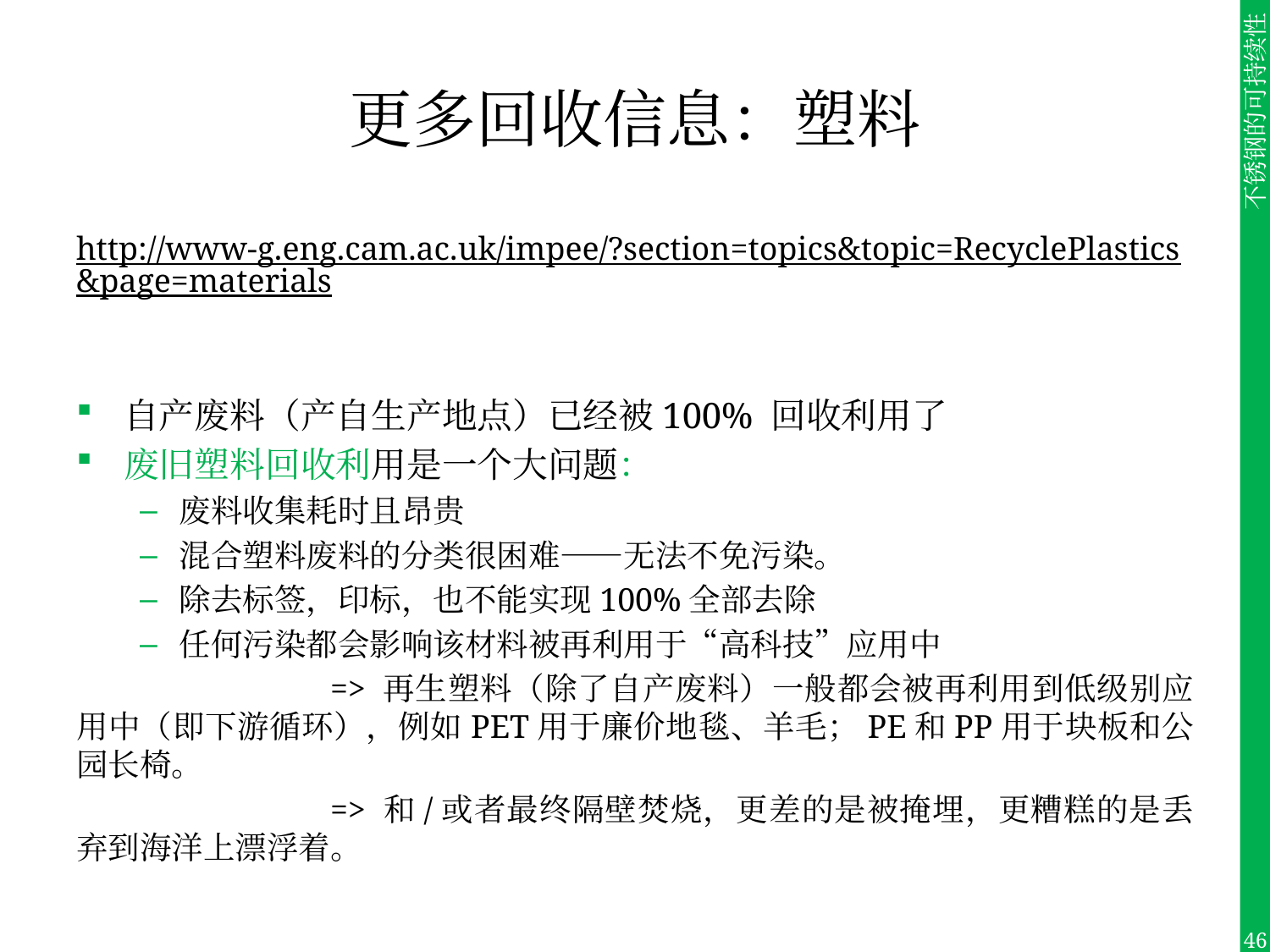

# 更多回收信息：塑料
http://www-g.eng.cam.ac.uk/impee/?section=topics&topic=RecyclePlastics&page=materials

自产废料（产自生产地点）已经被100% 回收利用了
废旧塑料回收利用是一个大问题：
废料收集耗时且昂贵
混合塑料废料的分类很困难——无法不免污染。
除去标签，印标，也不能实现100%全部去除
任何污染都会影响该材料被再利用于“高科技”应用中
		=> 再生塑料（除了自产废料）一般都会被再利用到低级别应用中（即下游循环），例如PET用于廉价地毯、羊毛；PE和PP用于块板和公园长椅。
		=> 和/或者最终隔壁焚烧，更差的是被掩埋，更糟糕的是丢弃到海洋上漂浮着。
46